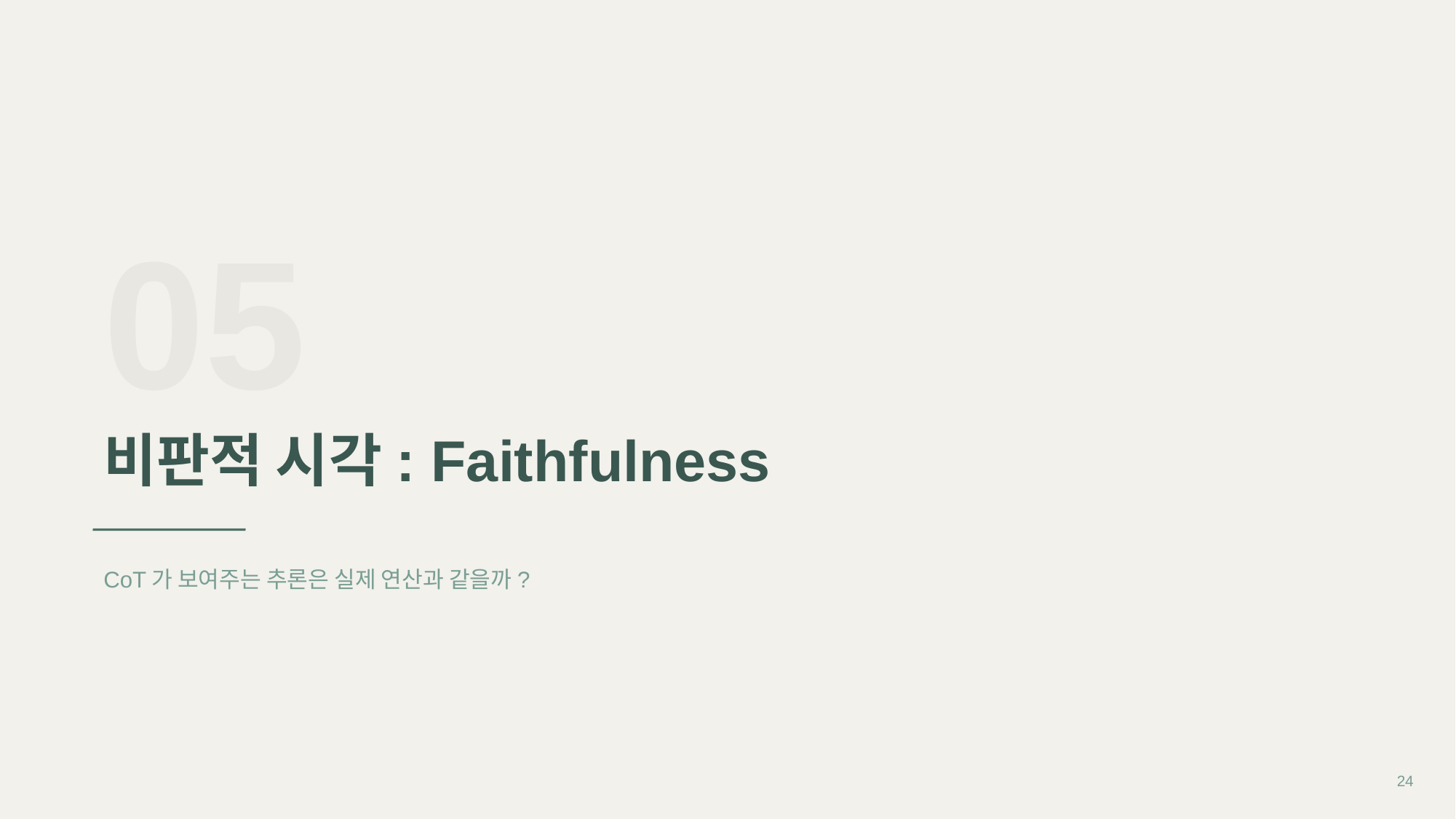

05
비판적 시각: Faithfulness

CoT가 보여주는 추론은 실제 연산과 같을까?
24